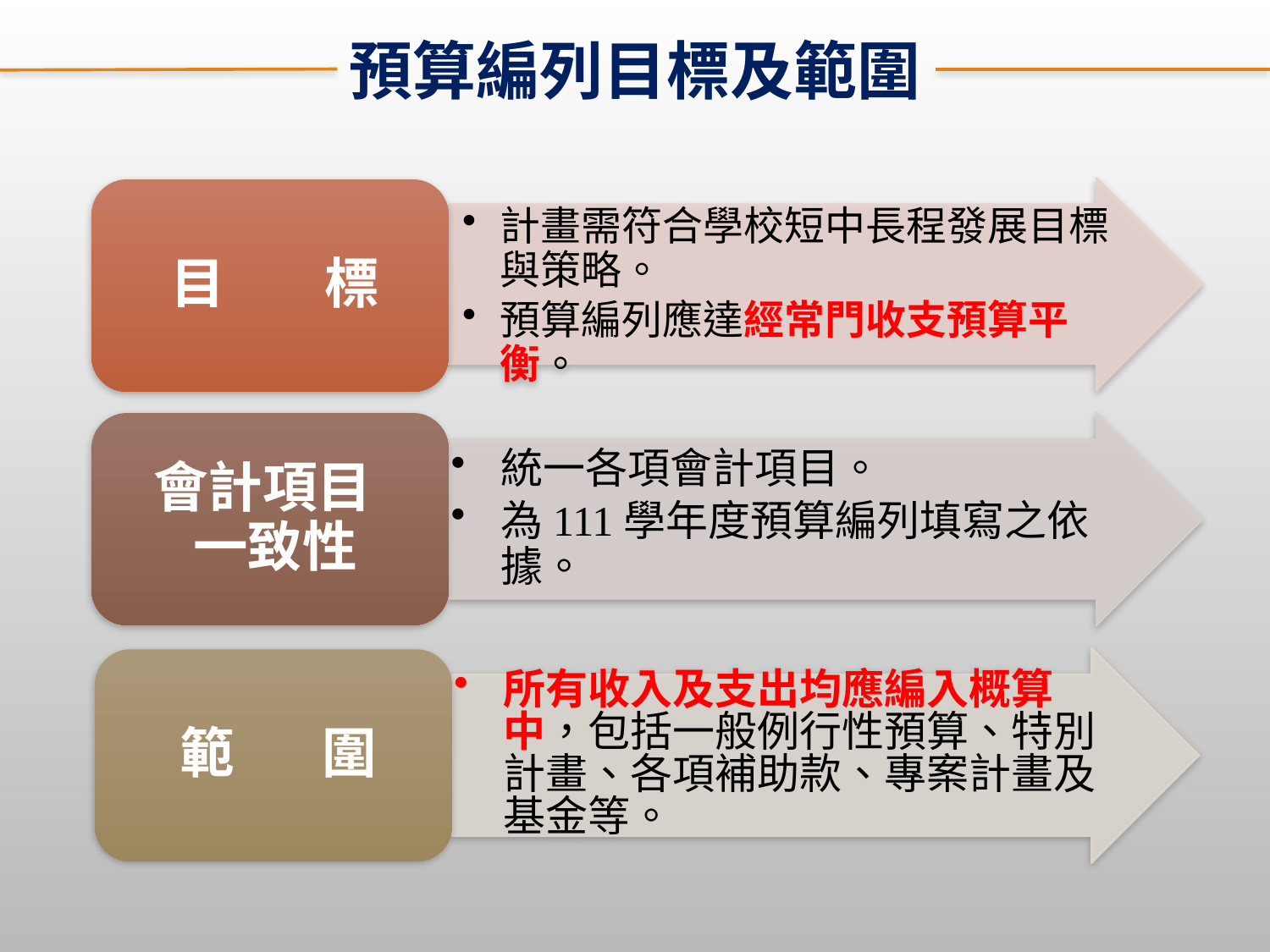

預算編列目標及範圍
計畫需符合學校短中長程發展目標與策略。
預算編列應達經常門收支預算平衡。
目        標
統一各項會計項目。
為111學年度預算編列填寫之依據。
會計項目   一致性
所有收入及支出均應編入概算中，包括一般例行性預算、特別計畫、各項補助款、專案計畫及基金等。
範       圍